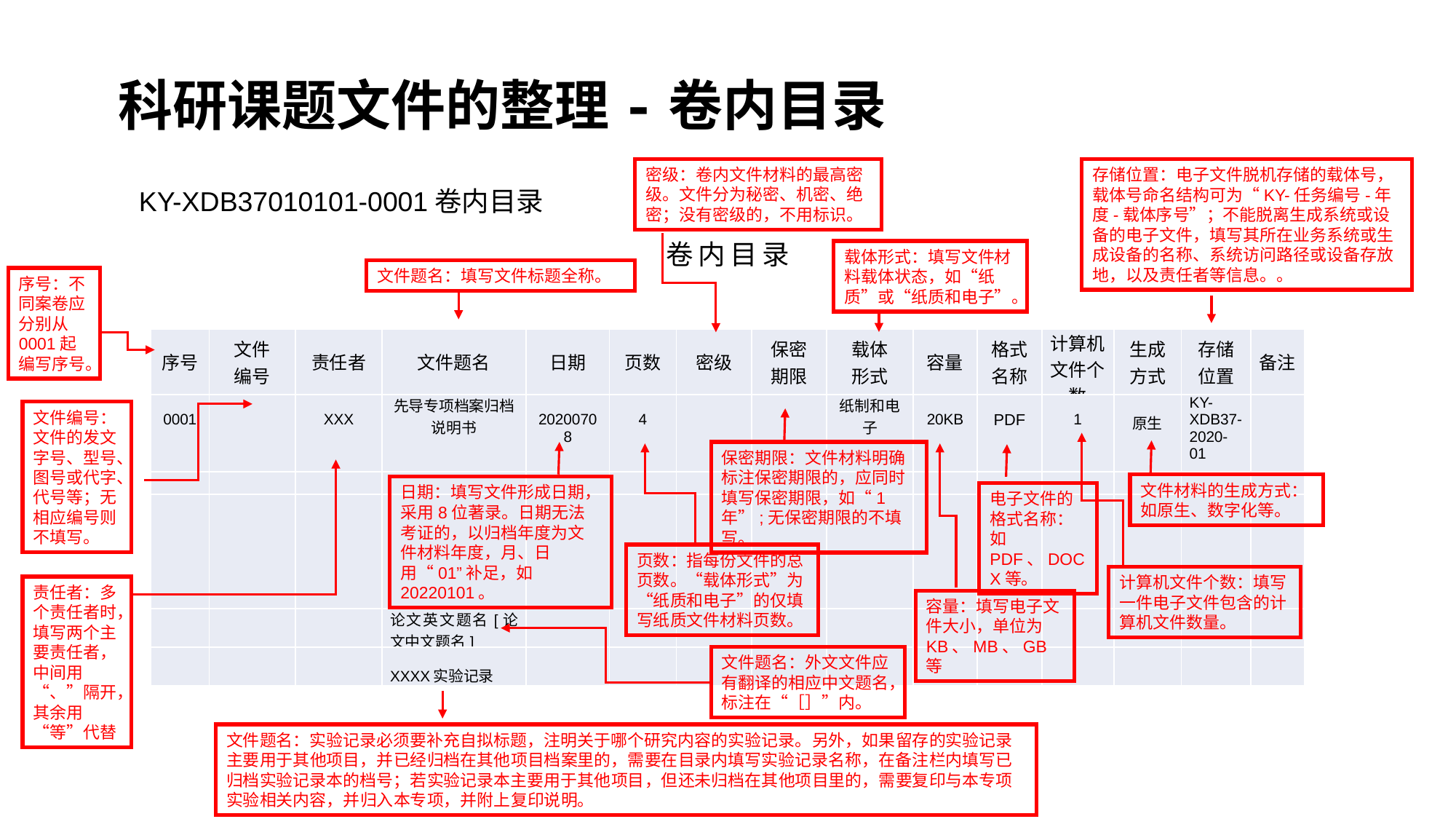

科研课题文件的整理-卷内目录
密级：卷内文件材料的最高密级。文件分为秘密、机密、绝密；没有密级的，不用标识。
存储位置：电子文件脱机存储的载体号，载体号命名结构可为“KY-任务编号-年度-载体序号”；不能脱离生成系统或设备的电子文件，填写其所在业务系统或生成设备的名称、系统访问路径或设备存放地，以及责任者等信息。。
KY-XDB37010101-0001卷内目录
卷 内 目 录
载体形式：填写文件材料载体状态，如“纸质”或“纸质和电子”。
文件题名：填写文件标题全称。
序号：不同案卷应分别从0001起编写序号。
| 序号 | 文件 编号 | 责任者 | 文件题名 | 日期 | 页数 | 密级 | 保密 期限 | 载体 形式 | 容量 | 格式名称 | 计算机文件个数 | 生成方式 | 存储位置 | 备注 |
| --- | --- | --- | --- | --- | --- | --- | --- | --- | --- | --- | --- | --- | --- | --- |
| 0001 |  | XXX | 先导专项档案归档说明书 | 20200708 | 4 |  |  | 纸制和电子 | 20KB | PDF | 1 | 原生 | KY-XDB37-2020-01 |  |
|  |  |  |  |  |  |  |  |  |  |  |  |  |  |  |
|  |  |  |  |  |  |  |  |  |  |  |  |  |  |  |
|  |  |  | 论文英文题名[论文中文题名] |  |  |  |  |  |  |  |  |  |  |  |
|  |  |  | XXXX实验记录 |  |  |  |  |  |  |  |  |  |  |  |
文件编号：文件的发文字号、型号、图号或代字、代号等；无相应编号则不填写。
保密期限：文件材料明确标注保密期限的，应同时填写保密期限，如“1年”;无保密期限的不填写。
文件材料的生成方式：如原生、数字化等。
日期：填写文件形成日期，采用8位著录。日期无法考证的，以归档年度为文件材料年度，月、日用“01”补足，如20220101。
电子文件的格式名称：如PDF、DOCX等。
页数：指每份文件的总页数。“载体形式”为“纸质和电子”的仅填写纸质文件材料页数。
计算机文件个数：填写一件电子文件包含的计算机文件数量。
责任者：多个责任者时，填写两个主要责任者，中间用“、”隔开，其余用“等”代替
容量：填写电子文件大小，单位为KB、MB、GB等
文件题名：外文文件应有翻译的相应中文题名，标注在“［］”内。
文件题名：实验记录必须要补充自拟标题，注明关于哪个研究内容的实验记录。另外，如果留存的实验记录主要用于其他项目，并已经归档在其他项目档案里的，需要在目录内填写实验记录名称，在备注栏内填写已归档实验记录本的档号；若实验记录本主要用于其他项目，但还未归档在其他项目里的，需要复印与本专项实验相关内容，并归入本专项，并附上复印说明。